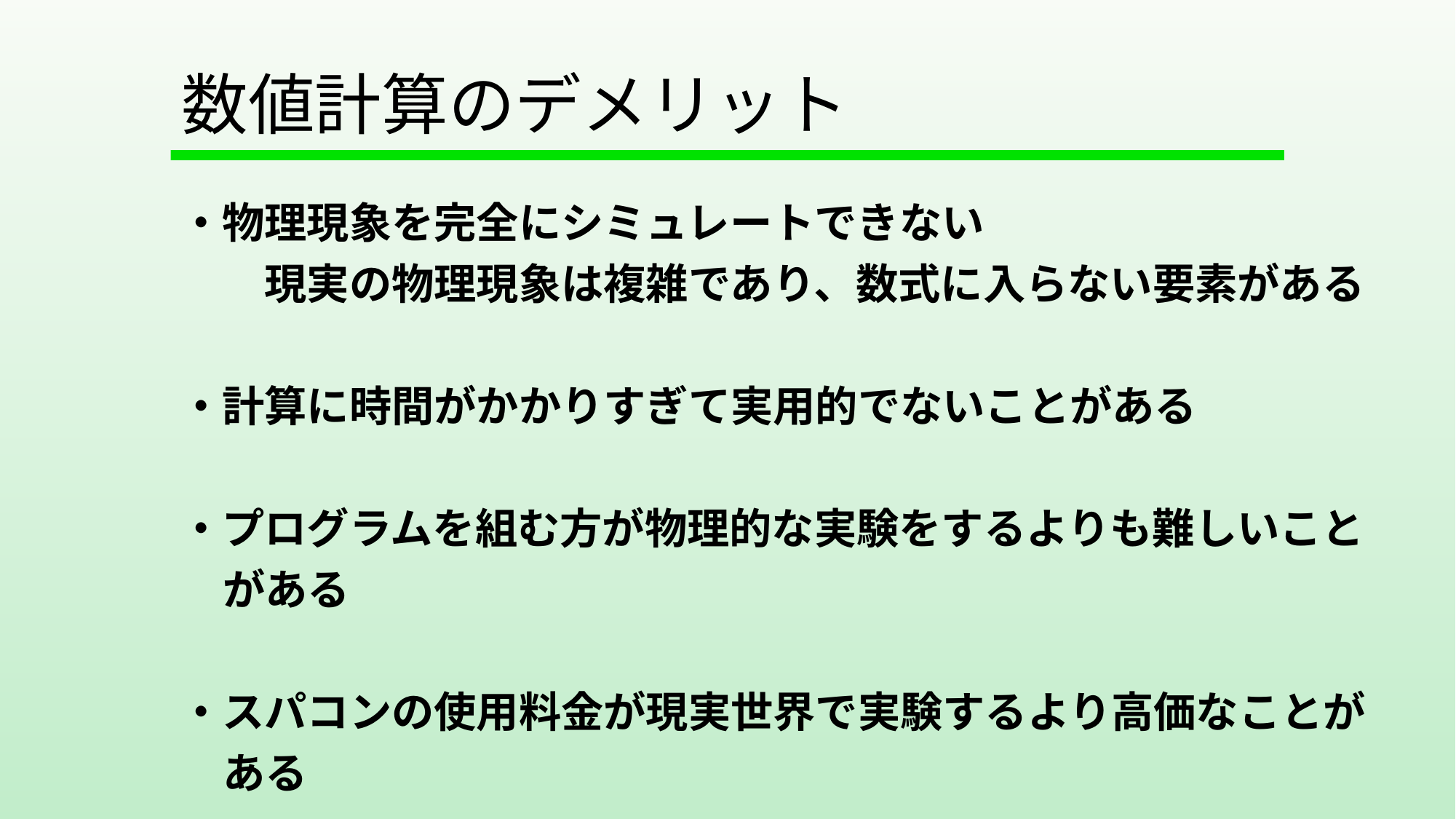

# 数値計算のデメリット
・物理現象を完全にシミュレートできない
　　現実の物理現象は複雑であり、数式に入らない要素がある

・計算に時間がかかりすぎて実用的でないことがある

・プログラムを組む方が物理的な実験をするよりも難しいことがある

・スパコンの使用料金が現実世界で実験するより高価なことがある